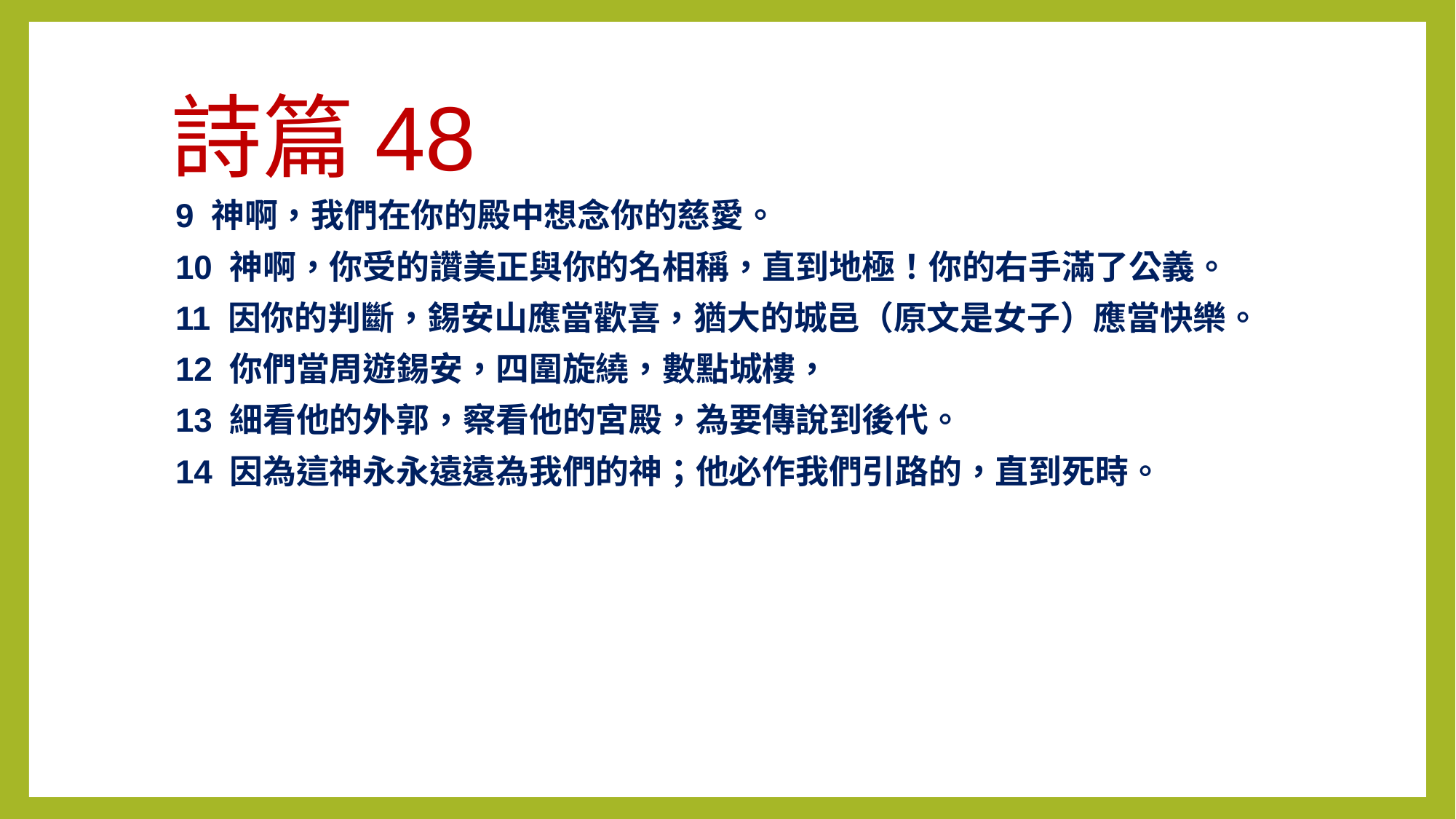

# 詩篇48
9 神啊，我們在你的殿中想念你的慈愛。
10 神啊，你受的讚美正與你的名相稱，直到地極！你的右手滿了公義。
11 因你的判斷，錫安山應當歡喜，猶大的城邑（原文是女子）應當快樂。
12 你們當周遊錫安，四圍旋繞，數點城樓，
13 細看他的外郭，察看他的宮殿，為要傳說到後代。
14 因為這神永永遠遠為我們的神；他必作我們引路的，直到死時。